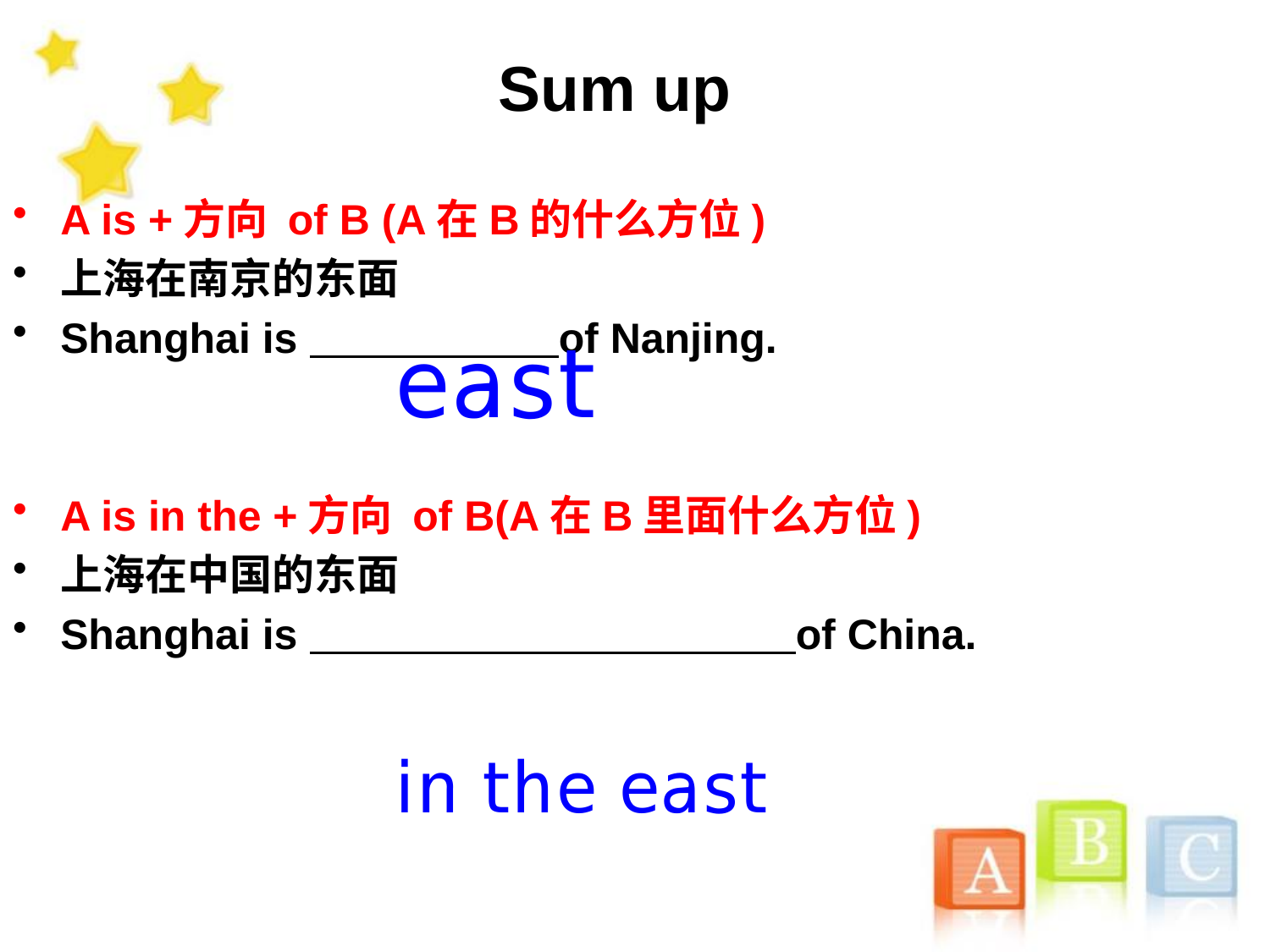

# Sum up
A is +方向 of B (A在B的什么方位)
上海在南京的东面
Shanghai is                      of Nanjing.

A is in the +方向 of B(A在B里面什么方位)
上海在中国的东面
Shanghai is                                          of China.
east
in the east